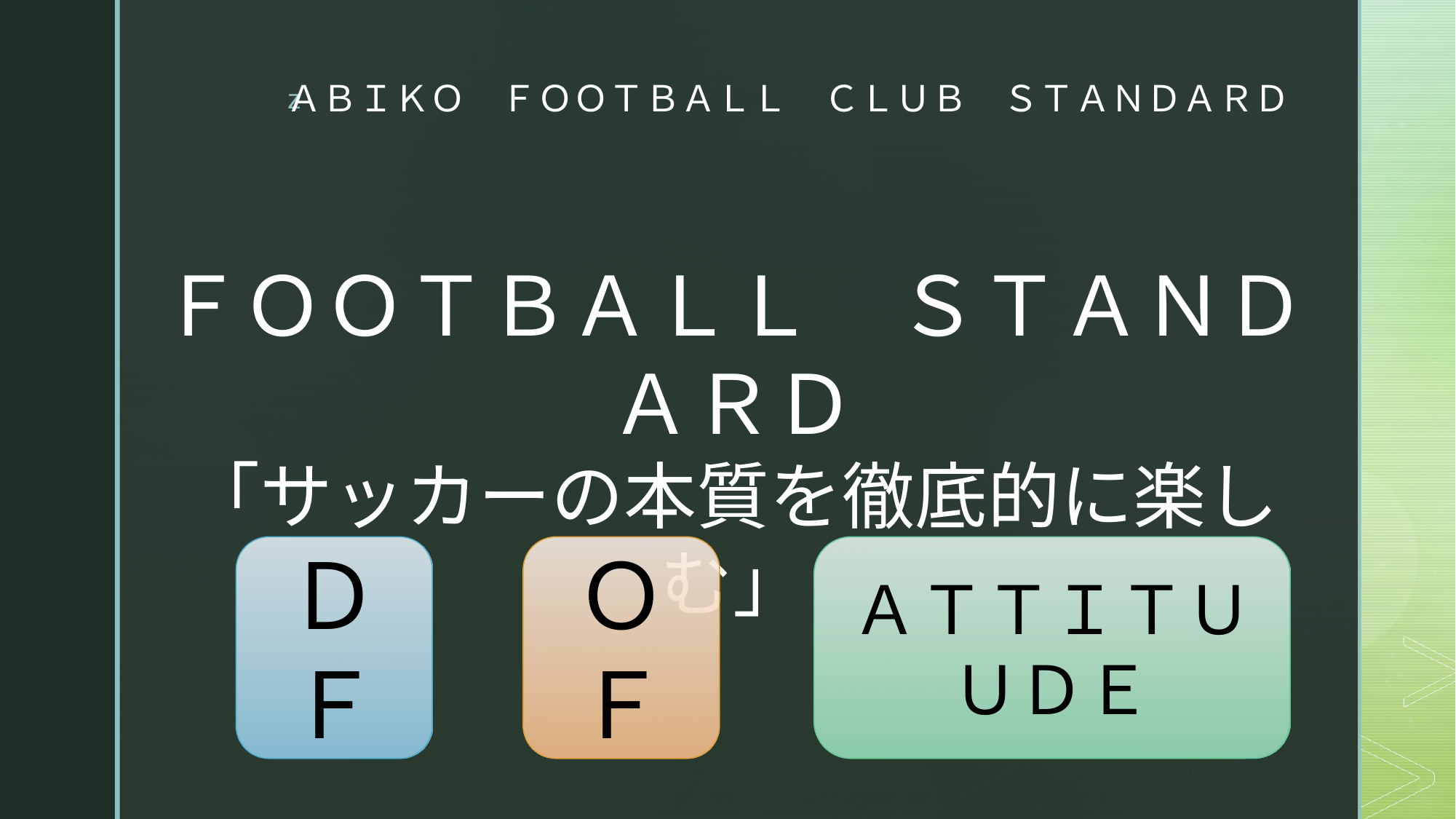

# ＡＢＩＫＯ　ＦＯＯＴＢＡＬＬ　ＣＬＵＢ　ＳＴＡＮＤＡＲＤ
ＦＯＯＴＢＡＬＬ　ＳＴＡＮＤＡＲＤ
「サッカーの本質を徹底的に楽しむ」
ＤＦ
ＯＦ
ＡＴＴＩＴＵＵＤＥ